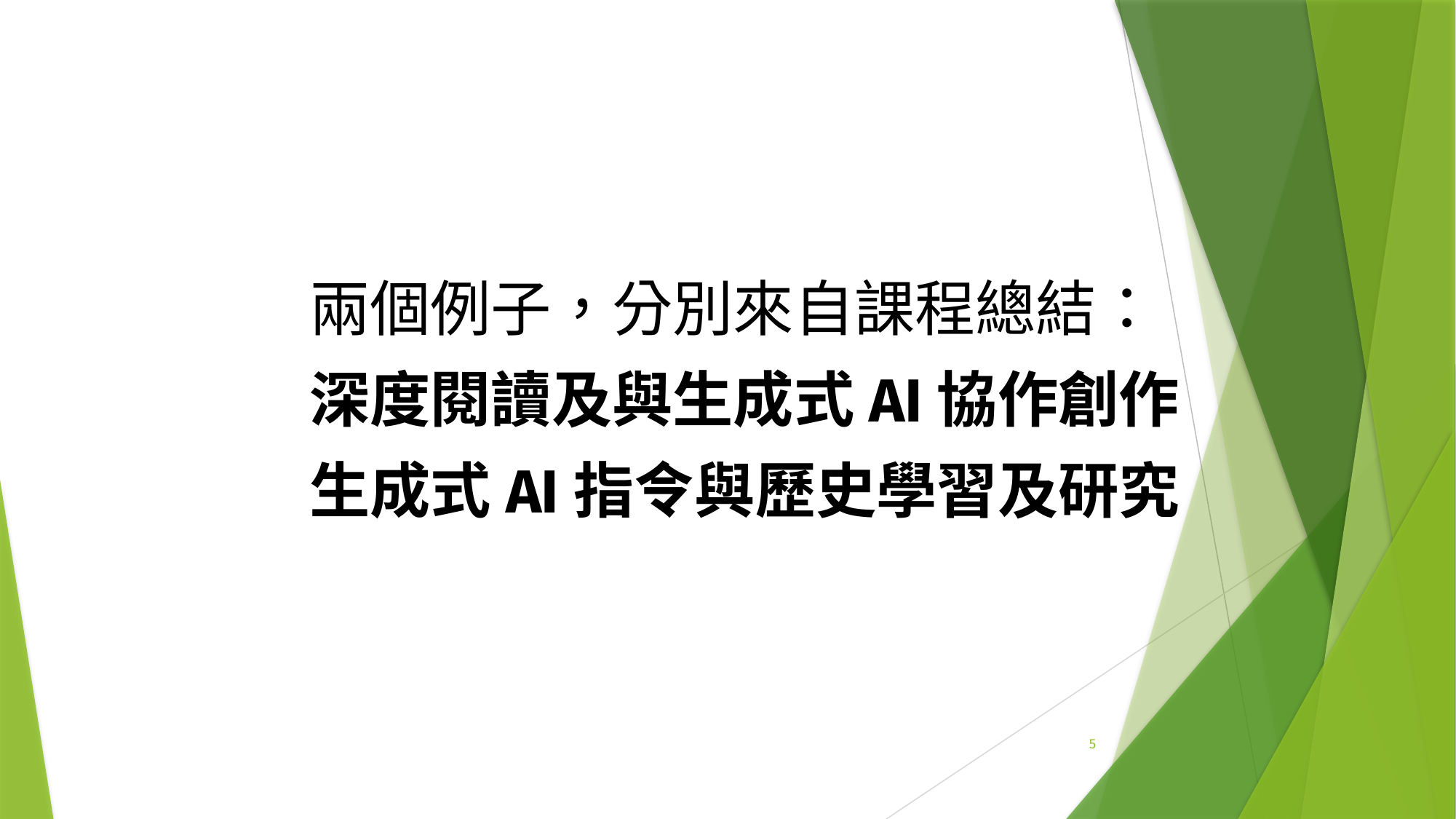

兩個例子，分別來自課程總結：
深度閱讀及與生成式AI協作創作
生成式AI指令與歷史學習及研究
5